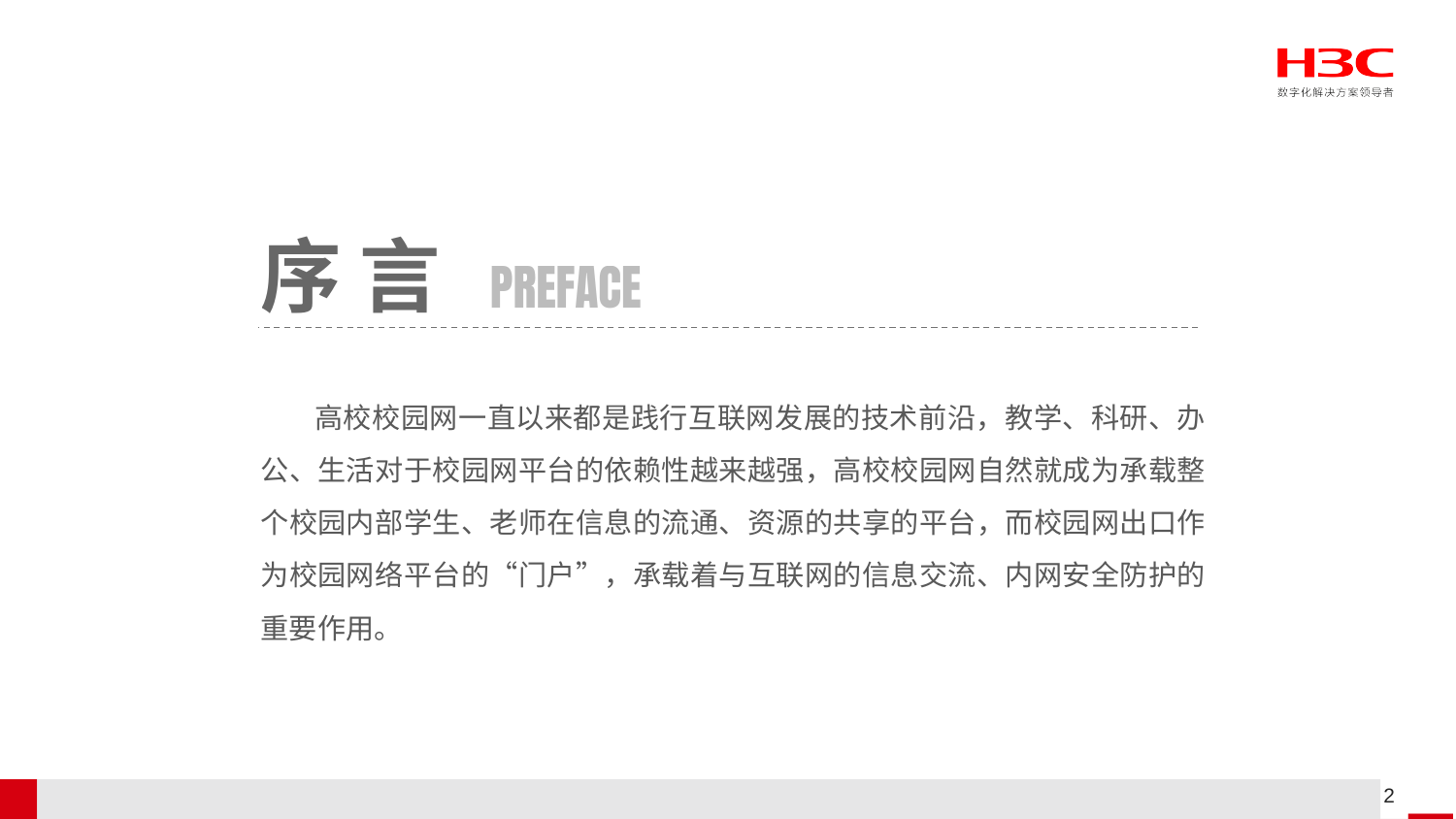

序 言
PREFACE
       高校校园网一直以来都是践行互联网发展的技术前沿，教学、科研、办公、生活对于校园网平台的依赖性越来越强，高校校园网自然就成为承载整个校园内部学生、老师在信息的流通、资源的共享的平台，而校园网出口作为校园网络平台的“门户”，承载着与互联网的信息交流、内网安全防护的重要作用。